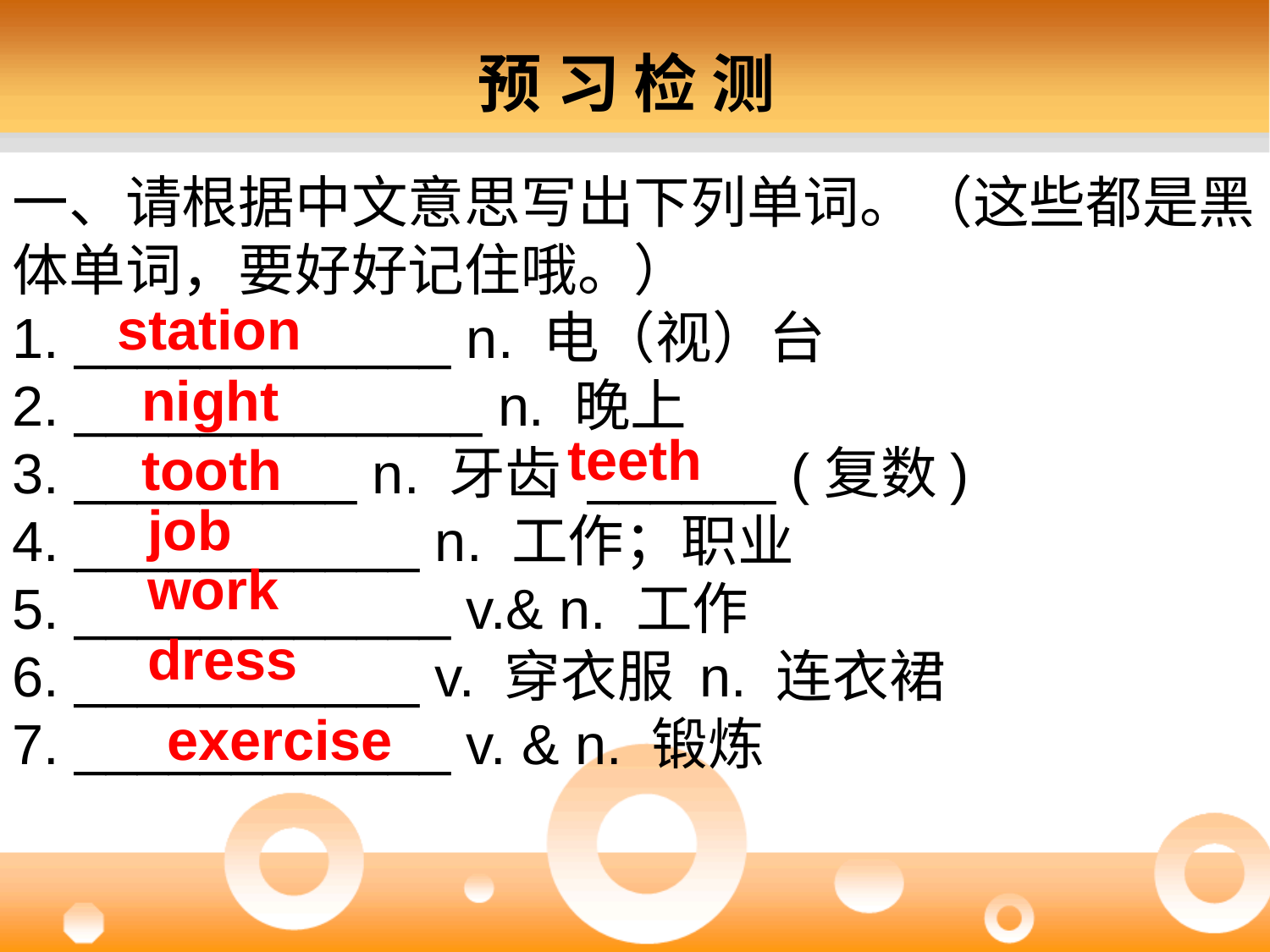

预 习 检 测
一、请根据中文意思写出下列单词。（这些都是黑体单词，要好好记住哦。）
1. ____________ n. 电（视）台
2. _____________ n. 晚上
3. _________ n. 牙齿 ______ (复数)
4. ___________ n. 工作；职业
5. ____________ v.& n. 工作
6. ___________ v. 穿衣服 n. 连衣裙
7. ____________ v. & n. 锻炼
station
night
teeth
tooth
job
work
dress
exercise